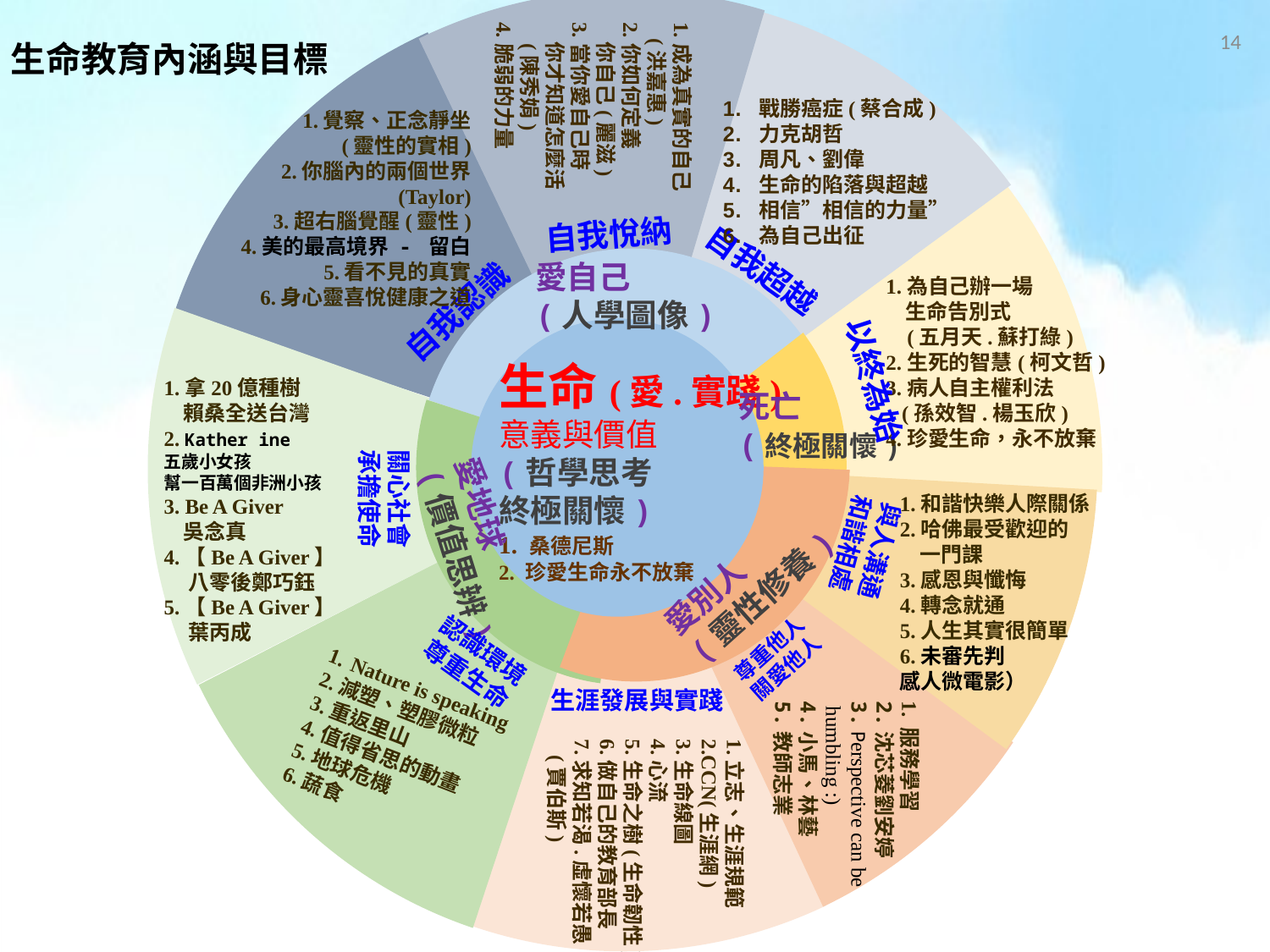

1.成為真實的自己
   (洪嘉惠)
2.你如何定義
   你自己(麗滋)
3.當你愛自己時
   你才知道怎麼活
    (陳秀娟)
4.脆弱的力量
戰勝癌症(蔡合成)
力克胡哲
周凡、劉偉
生命的陷落與超越
相信”相信的力量”
為自己出征
1.覺察、正念靜坐
(靈性的實相)
2.你腦內的兩個世界
(Taylor)
3.超右腦覺醒(靈性)
4.美的最高境界 - 留白
5.看不見的真實
6.身心靈喜悅健康之道

自我悅納
自我超越

愛自己
(人學圖像)
1.為自己辦一場
   生命告別式
    (五月天.蘇打綠)
2.生死的智慧(柯文哲)
3.病人自主權利法
   (孫效智.楊玉欣)
4.珍愛生命，永不放棄
自我認識
以終為始

生命(愛.實踐)
意義與價值
(哲學思考
終極關懷)
1. 桑德尼斯
2. 珍愛生命永不放棄
1.拿20億種樹
   賴桑全送台灣
2. Kather ine
五歲小女孩
幫一百萬個非洲小孩
3. Be A Giver
   吳念真
4.【Be A Giver】
    八零後鄭巧鈺
5.【Be A Giver】
    葉丙成

死亡
(終極關懷)

關心社會
承擔使命
愛地球
(價值思辨)
與人溝通
和諧相處
1.和諧快樂人際關係
2.哈佛最受歡迎的
   一門課
3.感恩與懺悔
4.轉念就通
5.人生其實很簡單
6.未審先判
感人微電影）

愛別人
(靈性修養)
尊重他人
關愛他人
認識環境
尊重生命
Nature is speaking
2.減塑、塑膠微粒
3.重返里山
4.值得省思的動畫
5.地球危機
6.蔬食

生涯發展與實踐
1. 服務學習
2.沈芯菱劉安婷
3. Perspective can be
 humbling :)
4.小馬、林藝
5.教師志業

1.立志、生涯規範
2.CCN(生涯網)
3.生命線圖
4.心流
5.生命之樹(生命韌性)
6.做自己的教育部長
7.求知若渴.虛懷若愚
   (賈伯斯)

14
生命教育內涵與目標